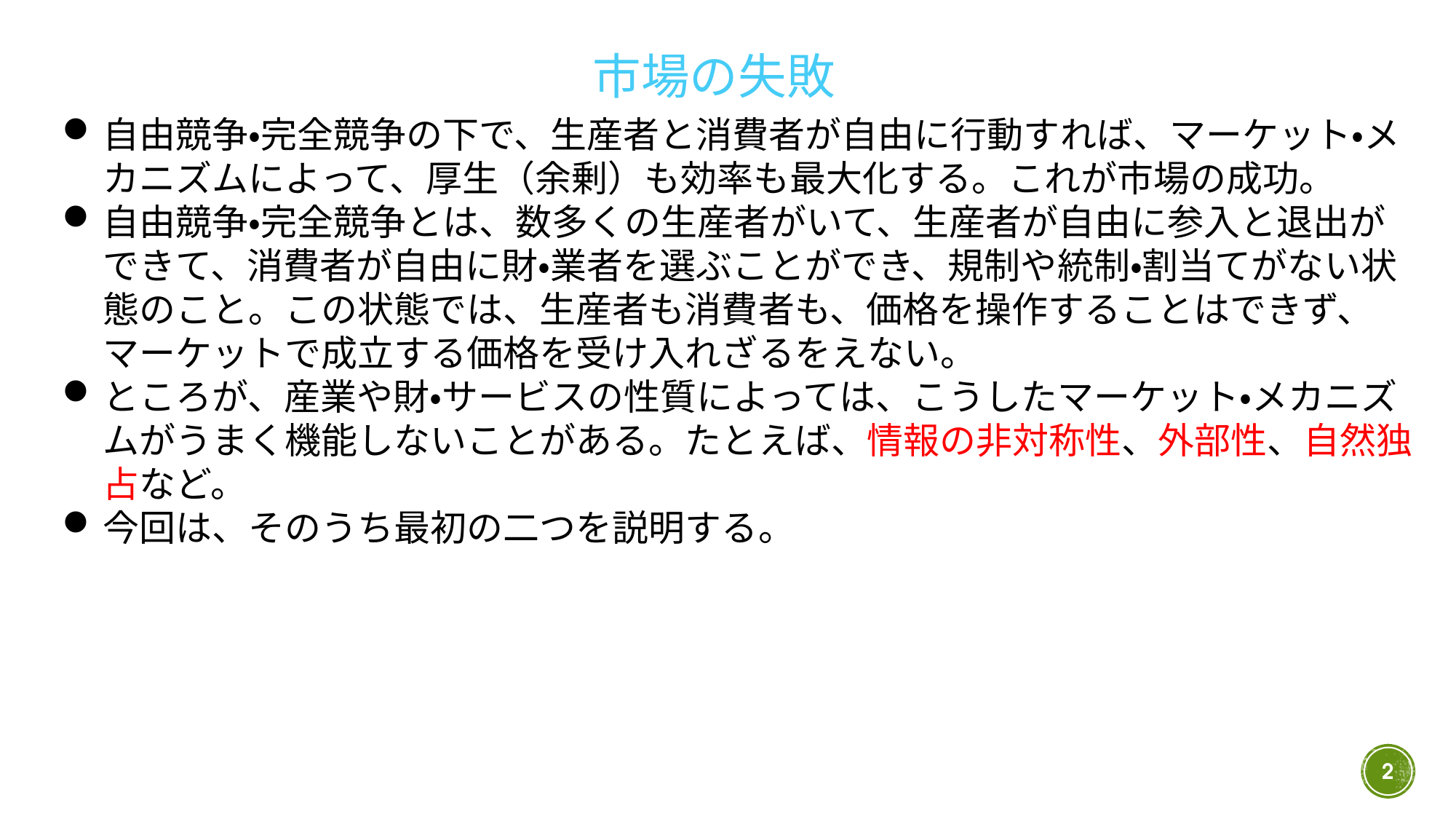

市場の失敗
自由競争・完全競争の下で、生産者と消費者が自由に行動すれば、マーケット・メカニズムによって、厚生（余剰）も効率も最大化する。これが市場の成功。
自由競争・完全競争とは、数多くの生産者がいて、生産者が自由に参入と退出ができて、消費者が自由に財・業者を選ぶことができ、規制や統制・割当てがない状態のこと。この状態では、生産者も消費者も、価格を操作することはできず、マーケットで成立する価格を受け入れざるをえない。
ところが、産業や財・サービスの性質によっては、こうしたマーケット・メカニズムがうまく機能しないことがある。たとえば、情報の非対称性、外部性、自然独占など。
今回は、そのうち最初の二つを説明する。

2